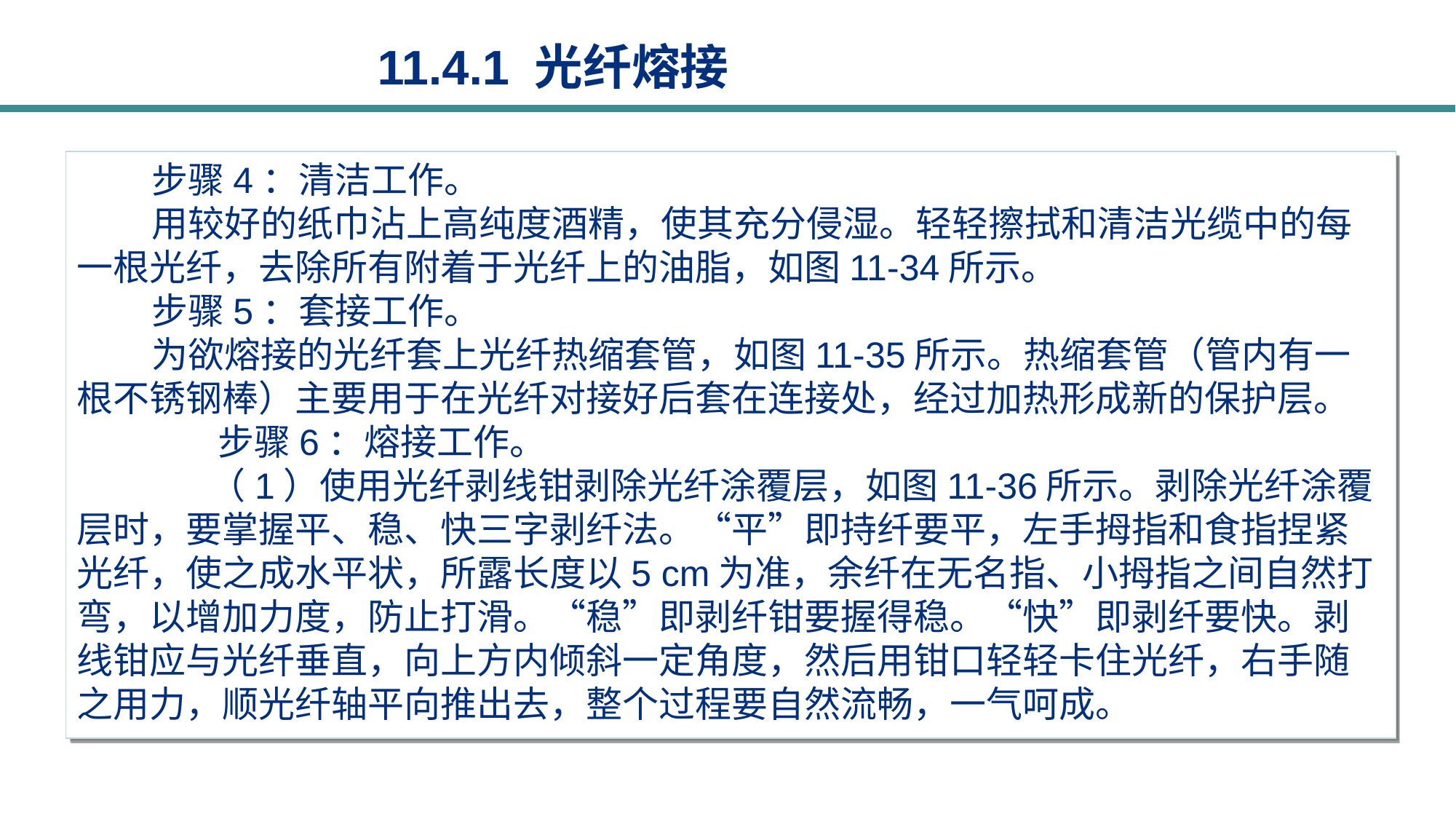

11.4.1 光纤熔接
步骤4：清洁工作。
用较好的纸巾沾上高纯度酒精，使其充分侵湿。轻轻擦拭和清洁光缆中的每一根光纤，去除所有附着于光纤上的油脂，如图11-34所示。
步骤5：套接工作。
为欲熔接的光纤套上光纤热缩套管，如图11-35所示。热缩套管（管内有一根不锈钢棒）主要用于在光纤对接好后套在连接处，经过加热形成新的保护层。
       步骤6：熔接工作。
      （1）使用光纤剥线钳剥除光纤涂覆层，如图11-36所示。剥除光纤涂覆层时，要掌握平、稳、快三字剥纤法。“平”即持纤要平，左手拇指和食指捏紧光纤，使之成水平状，所露长度以5 cm为准，余纤在无名指、小拇指之间自然打弯，以增加力度，防止打滑。“稳”即剥纤钳要握得稳。“快”即剥纤要快。剥线钳应与光纤垂直，向上方内倾斜一定角度，然后用钳口轻轻卡住光纤，右手随之用力，顺光纤轴平向推出去，整个过程要自然流畅，一气呵成。